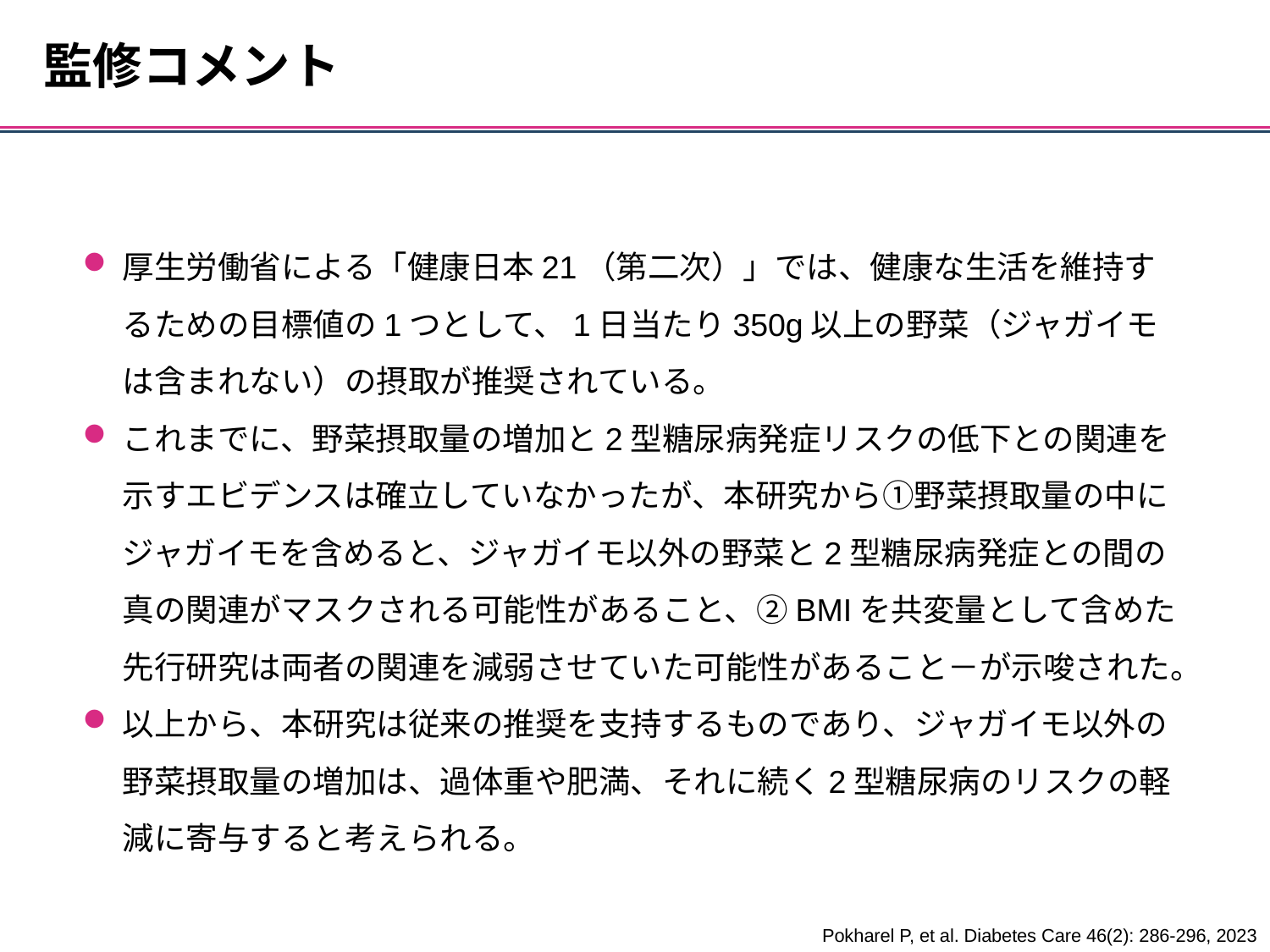

監修コメント
厚生労働省による「健康日本21（第二次）」では、健康な生活を維持するための目標値の1つとして、1日当たり350g以上の野菜（ジャガイモは含まれない）の摂取が推奨されている。
これまでに、野菜摂取量の増加と2型糖尿病発症リスクの低下との関連を示すエビデンスは確立していなかったが、本研究から①野菜摂取量の中にジャガイモを含めると、ジャガイモ以外の野菜と2型糖尿病発症との間の真の関連がマスクされる可能性があること、②BMIを共変量として含めた先行研究は両者の関連を減弱させていた可能性があること－が示唆された。
以上から、本研究は従来の推奨を支持するものであり、ジャガイモ以外の野菜摂取量の増加は、過体重や肥満、それに続く2型糖尿病のリスクの軽減に寄与すると考えられる。
Pokharel P, et al. Diabetes Care 46(2): 286-296, 2023